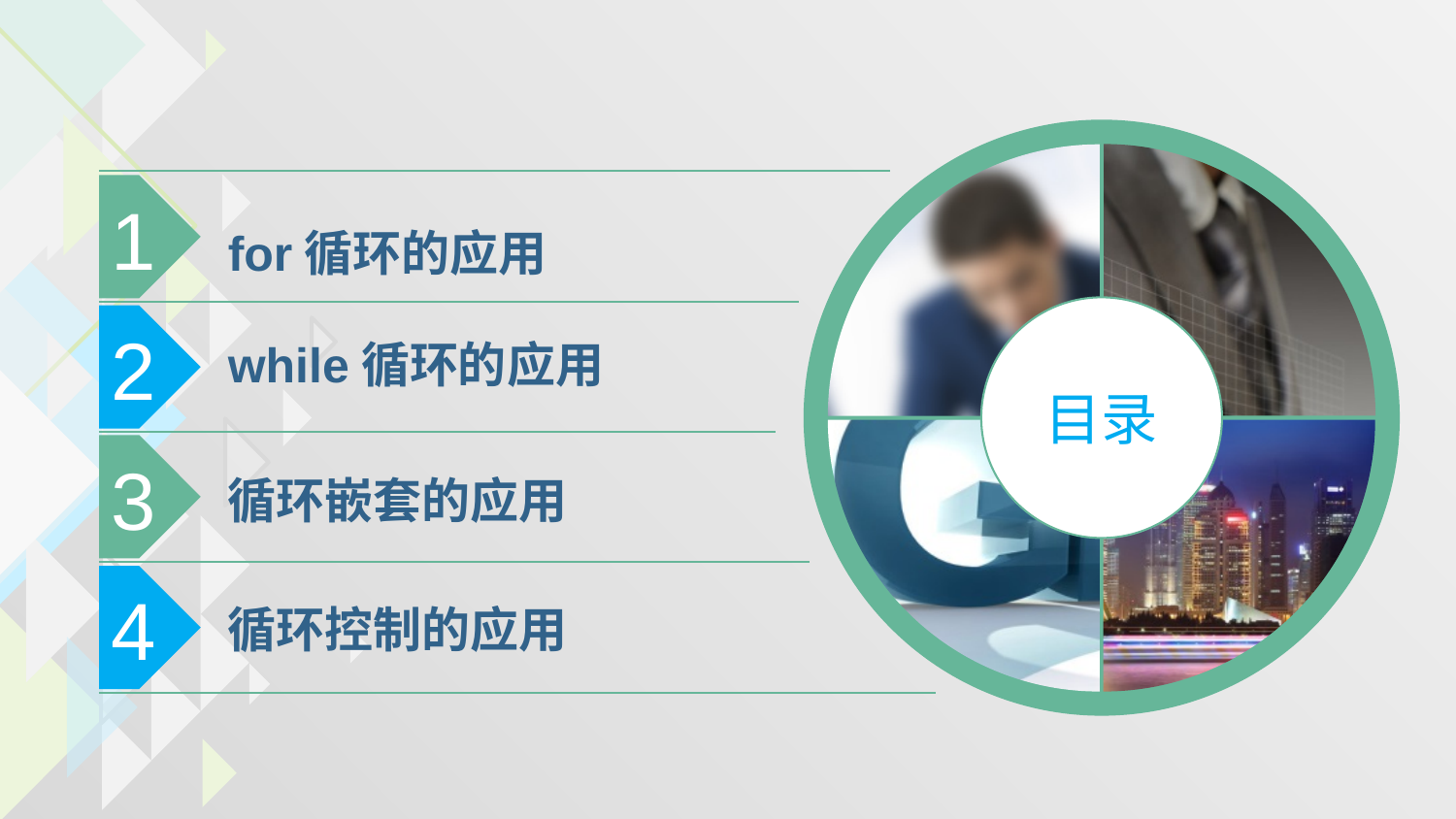

目录
1

for循环的应用
2

while循环的应用
3

循环嵌套的应用
4

循环控制的应用